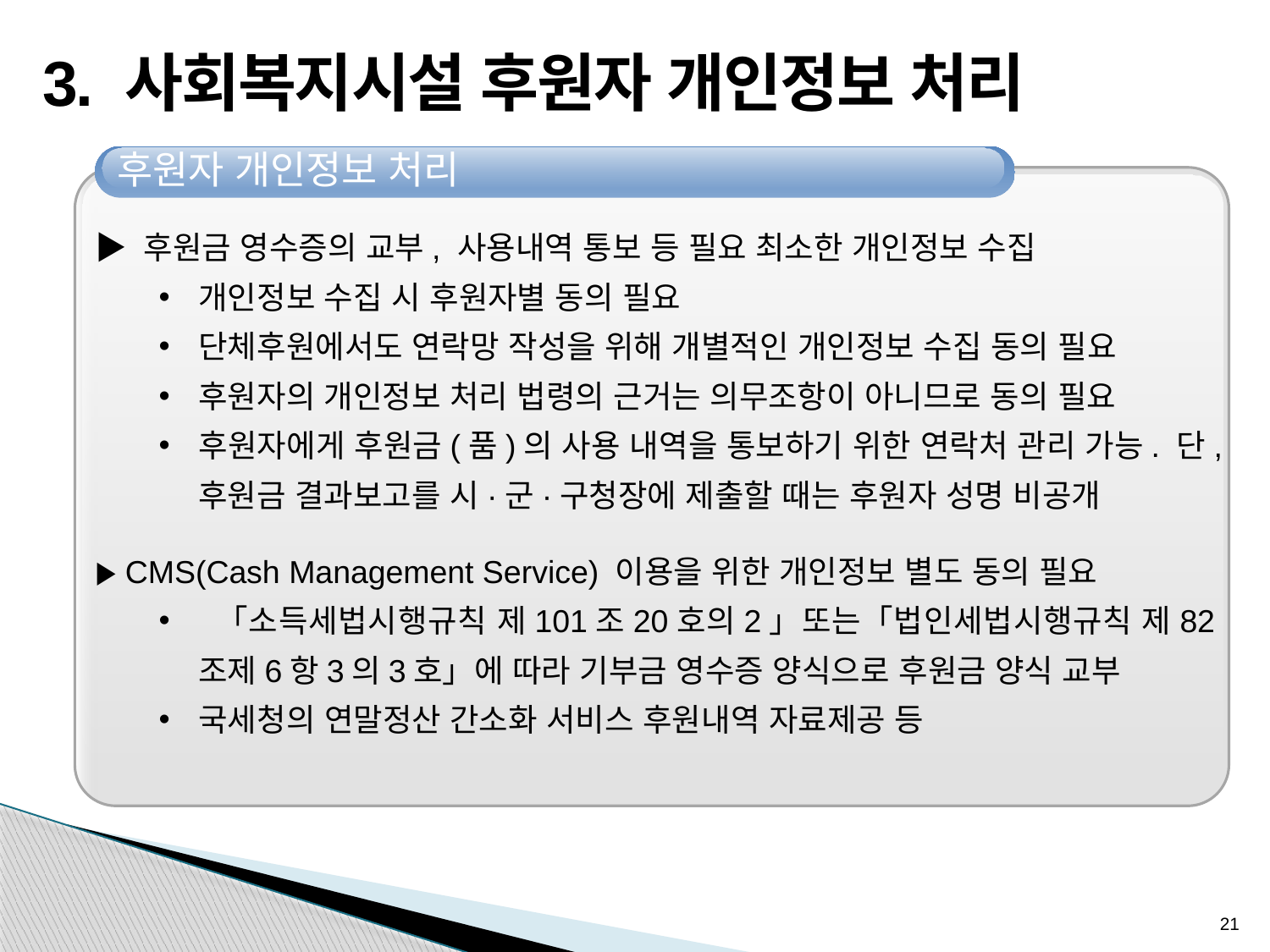

# 3. 사회복지시설 후원자 개인정보 처리

후원자 개인정보 처리
공공부문

▶ 후원금 영수증의 교부, 사용내역 통보 등 필요 최소한 개인정보 수집
개인정보 수집 시 후원자별 동의 필요
단체후원에서도 연락망 작성을 위해 개별적인 개인정보 수집 동의 필요
후원자의 개인정보 처리 법령의 근거는 의무조항이 아니므로 동의 필요
후원자에게 후원금(품)의 사용 내역을 통보하기 위한 연락처 관리 가능. 단, 후원금 결과보고를 시·군·구청장에 제출할 때는 후원자 성명 비공개

▶ CMS(Cash Management Service) 이용을 위한 개인정보 별도 동의 필요
 「소득세법시행규칙 제101조20호의2」또는「법인세법시행규칙 제82조제6항3의3호」에 따라 기부금 영수증 양식으로 후원금 양식 교부
국세청의 연말정산 간소화 서비스 후원내역 자료제공 등

21